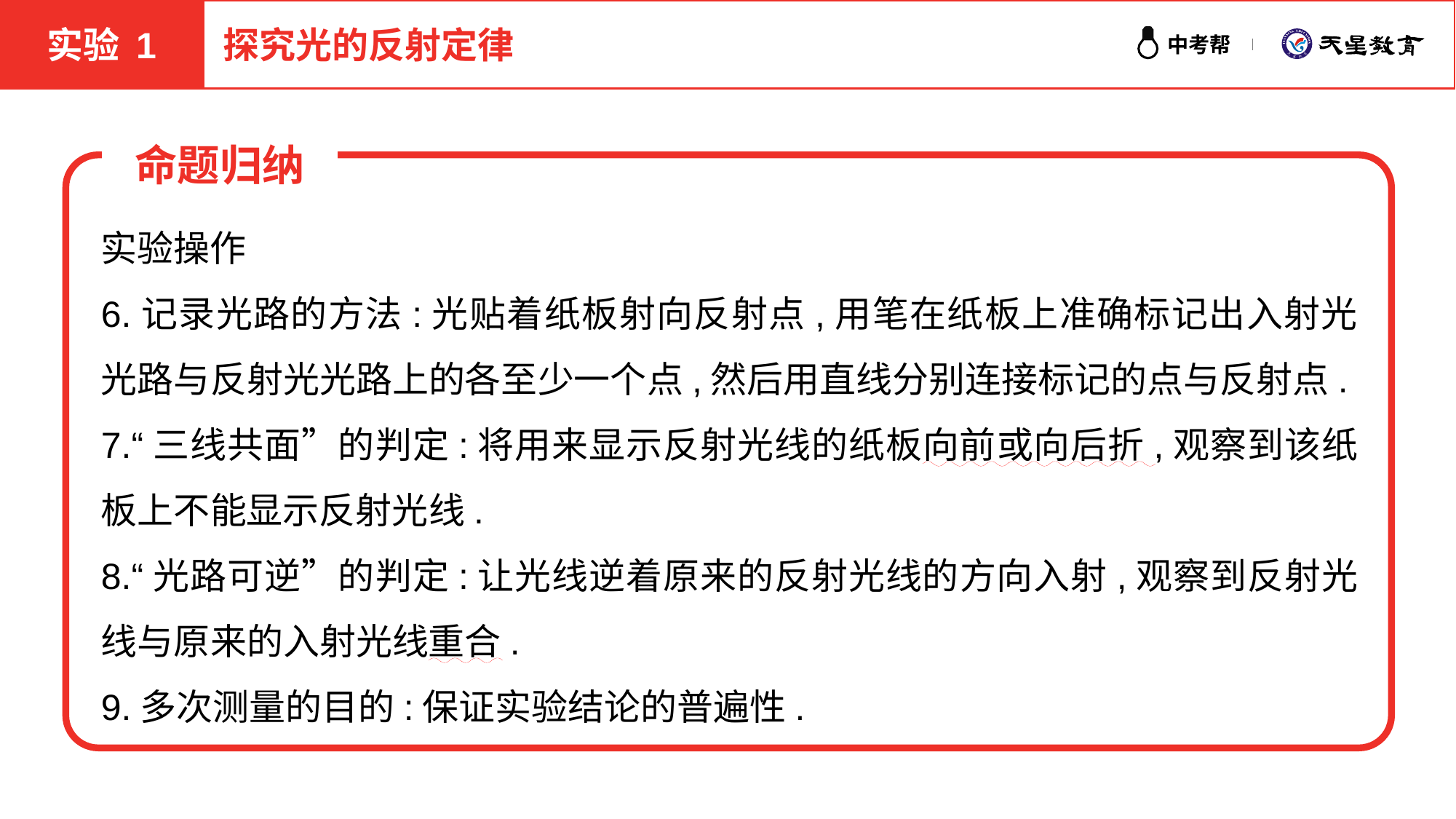

实验 1
探究光的反射定律
命题归纳

实验操作
6.记录光路的方法:光贴着纸板射向反射点,用笔在纸板上准确标记出入射光光路与反射光光路上的各至少一个点,然后用直线分别连接标记的点与反射点.
7.“三线共面”的判定:将用来显示反射光线的纸板向前或向后折,观察到该纸板上不能显示反射光线.
8.“光路可逆”的判定:让光线逆着原来的反射光线的方向入射,观察到反射光线与原来的入射光线重合.
9.多次测量的目的:保证实验结论的普遍性.